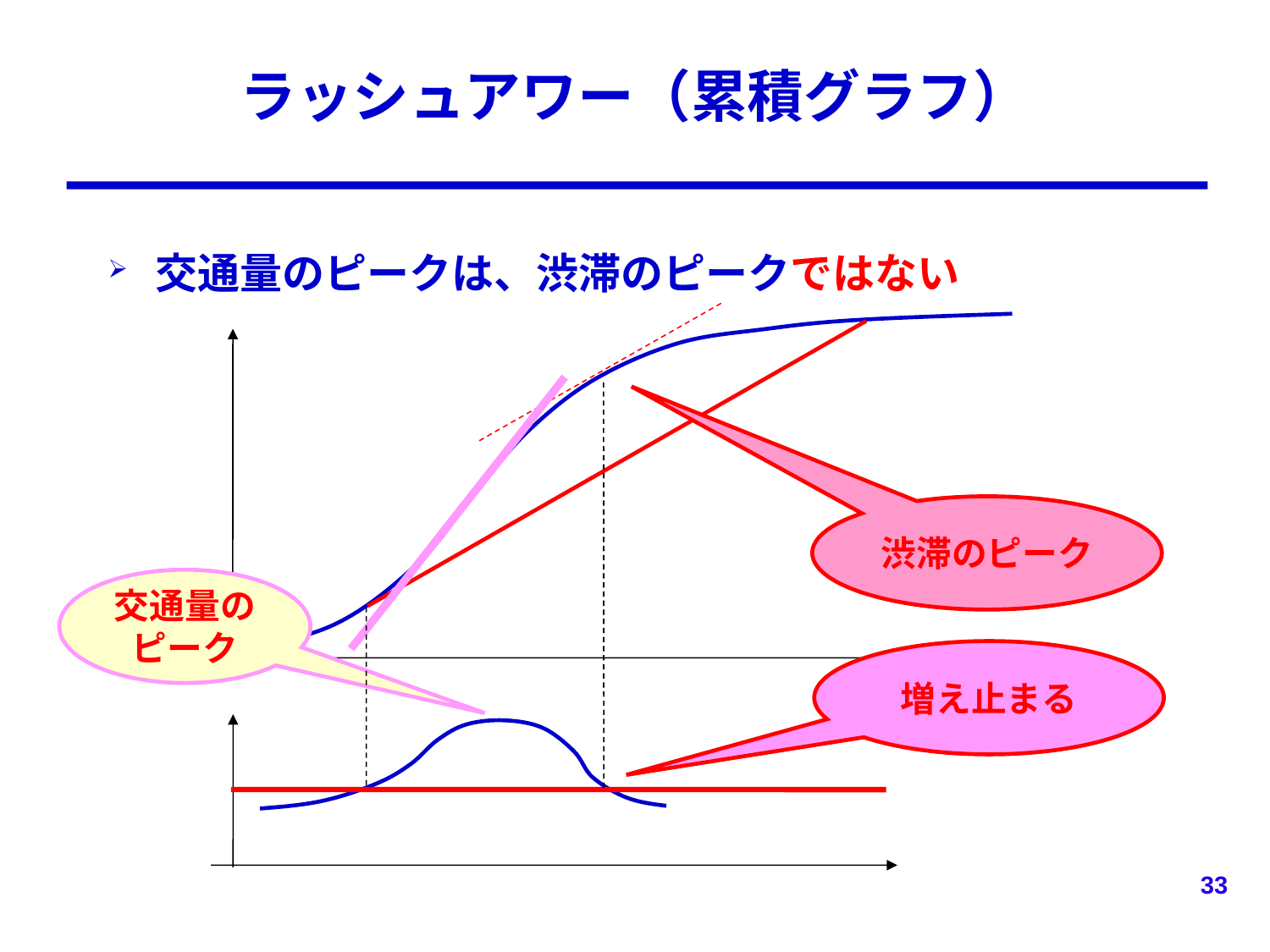

# ラッシュアワー（累積グラフ）
交通量のピークは、渋滞のピークではない

渋滞のピーク
交通量のピーク

増え止まる

33